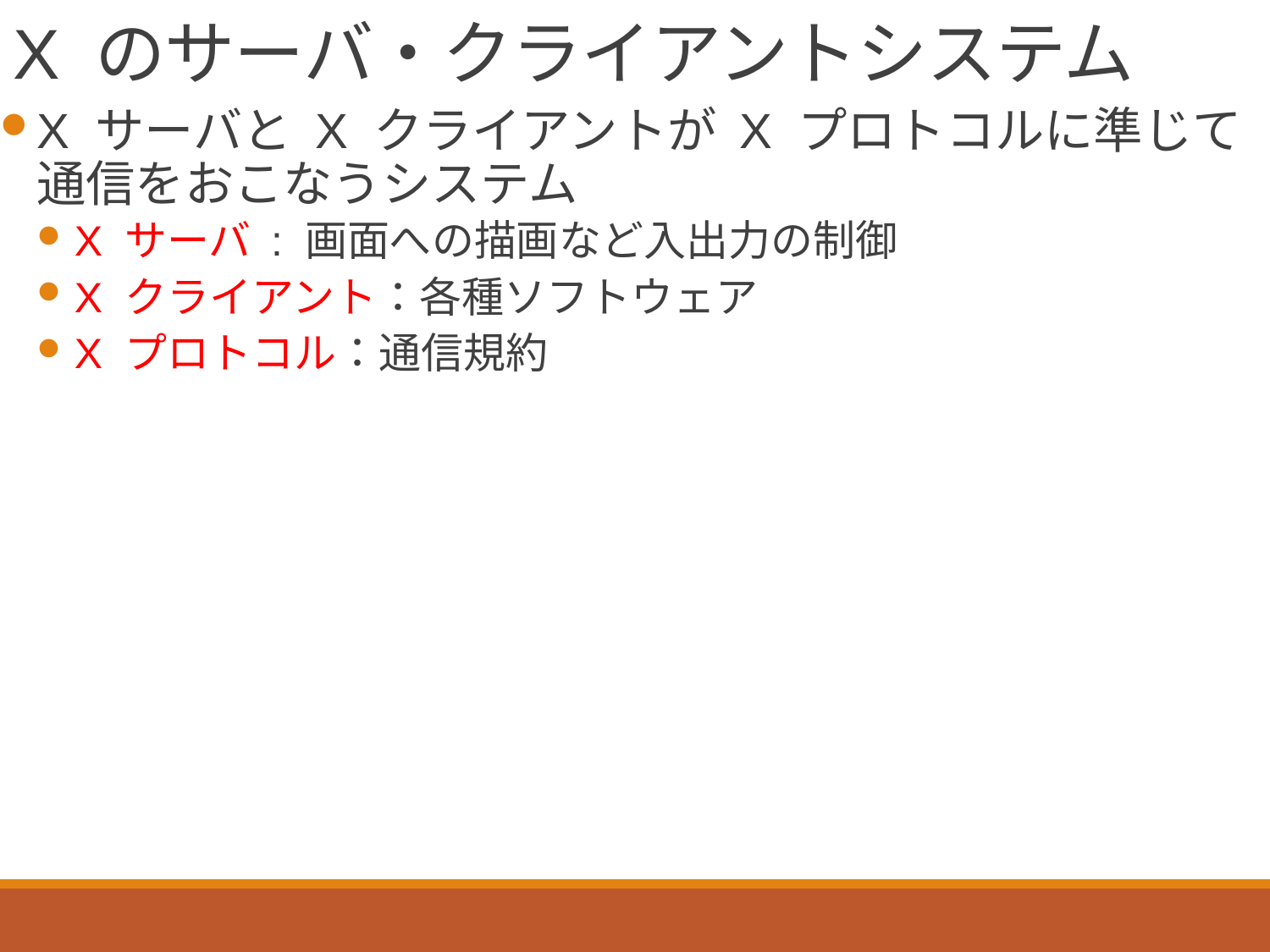

# X のサーバ・クライアントシステム
X サーバと X クライアントが X プロトコルに準じて通信をおこなうシステム
X サーバ : 画面への描画など入出力の制御
X クライアント：各種ソフトウェア
X プロトコル：通信規約